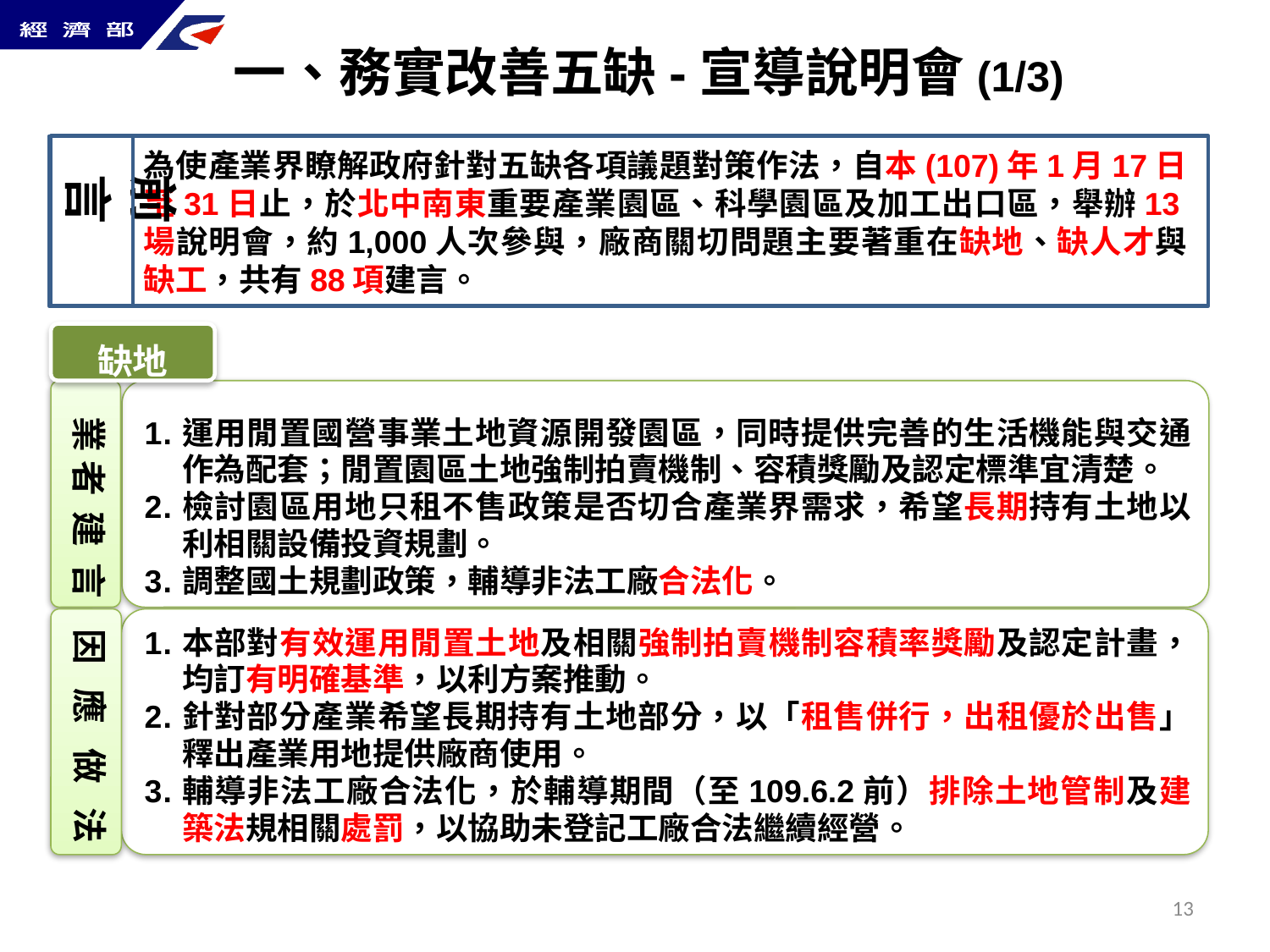

一、務實改善五缺-宣導說明會(1/3)

為使產業界瞭解政府針對五缺各項議題對策作法，自本(107)年1月17日至31日止，於北中南東重要產業園區、科學園區及加工出口區，舉辦13場說明會，約1,000人次參與，廠商關切問題主要著重在缺地、缺人才與缺工，共有88項建言。
前言
缺地

   業 者  建  言
運用閒置國營事業土地資源開發園區，同時提供完善的生活機能與交通作為配套；閒置園區土地強制拍賣機制、容積獎勵及認定標準宜清楚。
檢討園區用地只租不售政策是否切合產業界需求，希望長期持有土地以利相關設備投資規劃。
調整國土規劃政策，輔導非法工廠合法化。
 因   應   做   法

本部對有效運用閒置土地及相關強制拍賣機制容積率獎勵及認定計畫，均訂有明確基準，以利方案推動。
針對部分產業希望長期持有土地部分，以「租售併行，出租優於出售」釋出產業用地提供廠商使用。
輔導非法工廠合法化，於輔導期間（至109.6.2前）排除土地管制及建築法規相關處罰，以協助未登記工廠合法繼續經營。
13